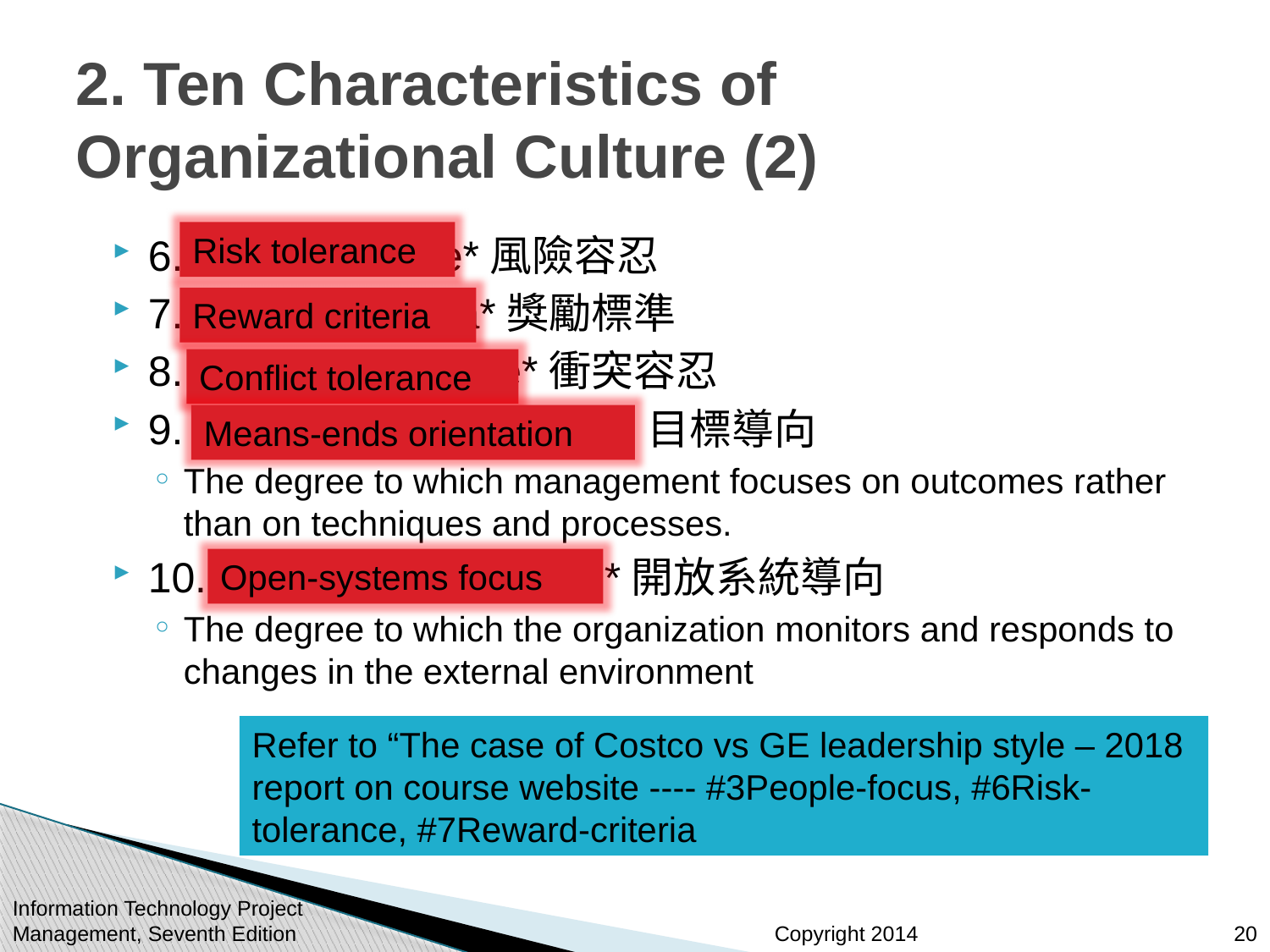

# 2. Ten Characteristics of Organizational Culture (2)
6. Risk tolerance*風險容忍
7. Reward criteria*獎勵標準
8. Conflict tolerance*衝突容忍
9. Means-ends orientation目標導向
The degree to which management focuses on outcomes rather than on techniques and processes.
10. Open-systems focus*開放系統導向
The degree to which the organization monitors and responds to changes in the external environment
Risk tolerance
Reward criteria
Conflict tolerance
Means-ends orientation
Open-systems focus
Refer to “The case of Costco vs GE leadership style – 2018 report on course website ---- #3People-focus, #6Risk-tolerance, #7Reward-criteria
Information Technology Project Management, Seventh Edition
20